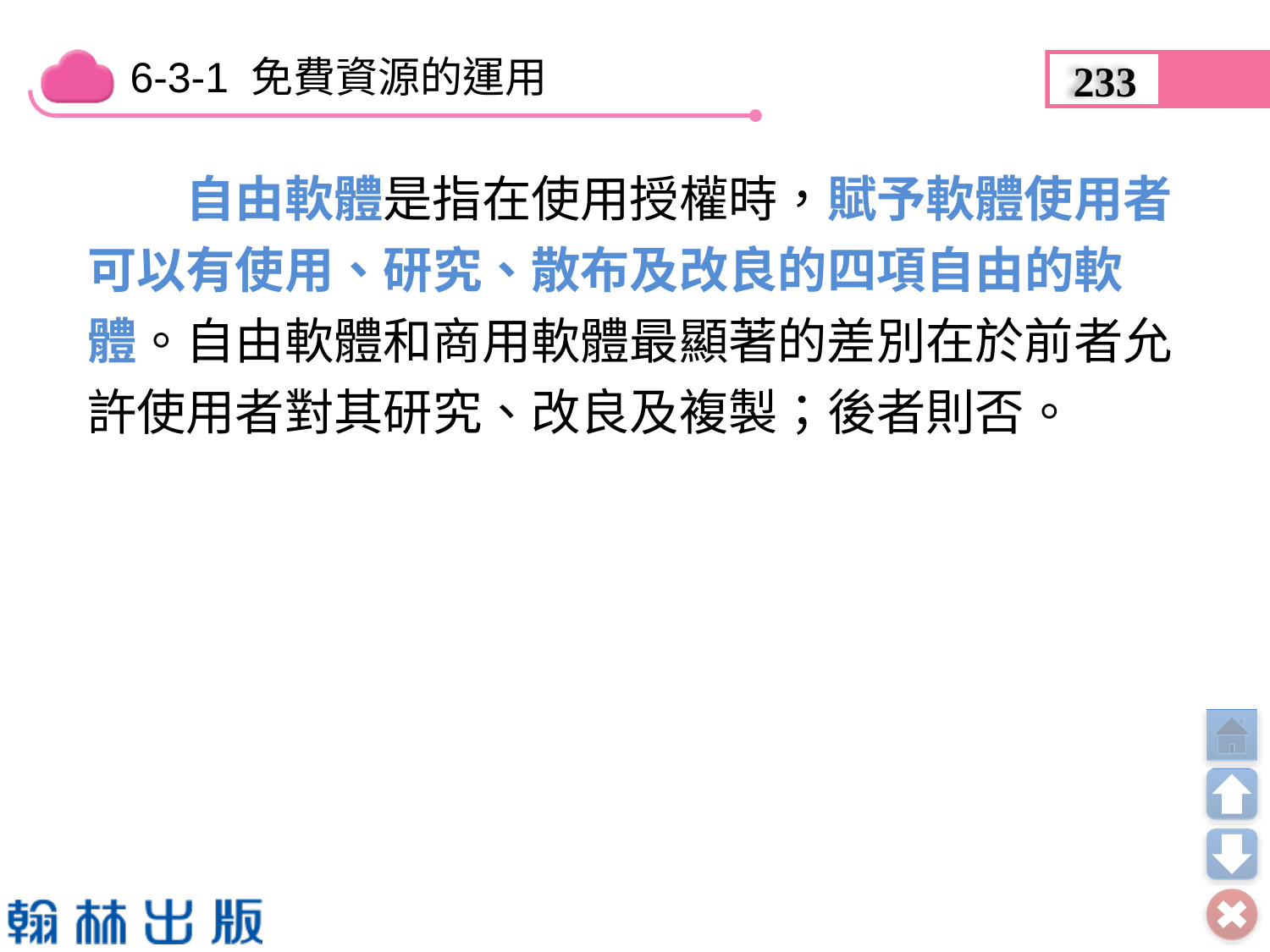

233
　　自由軟體是指在使用授權時，賦予軟體使用者可以有使用、研究、散布及改良的四項自由的軟體。自由軟體和商用軟體最顯著的差別在於前者允許使用者對其研究、改良及複製；後者則否。